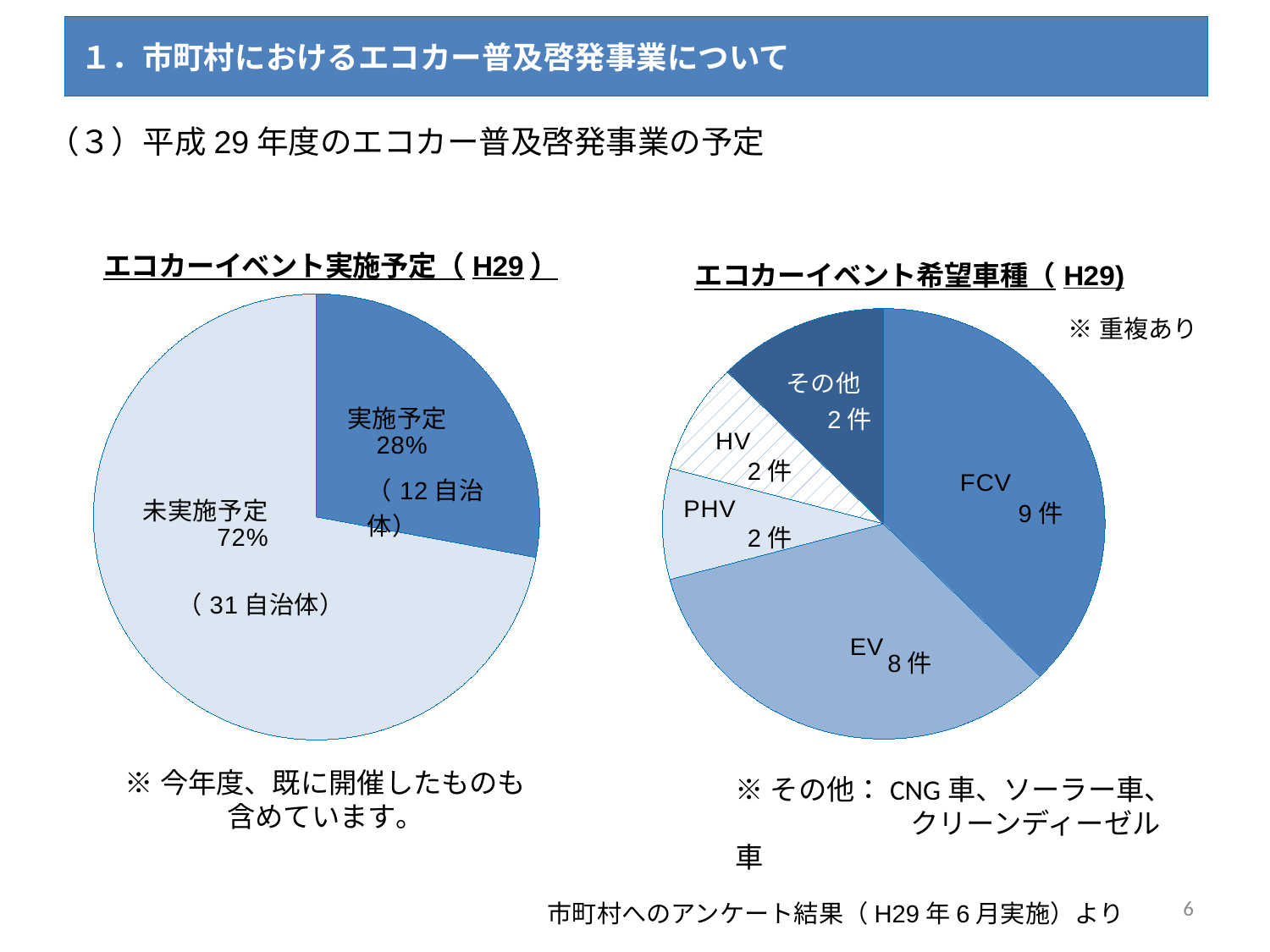

１．市町村におけるエコカー普及啓発事業について
# （３）平成29年度のエコカー普及啓発事業の予定

### Chart: エコカーイベント実施予定（H29）

| Category |  |
|---|---|

### Chart: エコカーイベント希望車種（H29)

| Category | イベント数 |
|---|---|
| FCV | 9.0 |
| EV | 8.0 |
| PHV | 2.0 |
| HV | 2.0 |
| その他 | 3.0 |
※重複あり
2件
2件
9件
2件
8件
※今年度、既に開催したものも
含めています。
※その他：CNG車、ソーラー車、
　　　　　　 クリーンディーゼル車
6
市町村へのアンケート結果（H29年6月実施）より